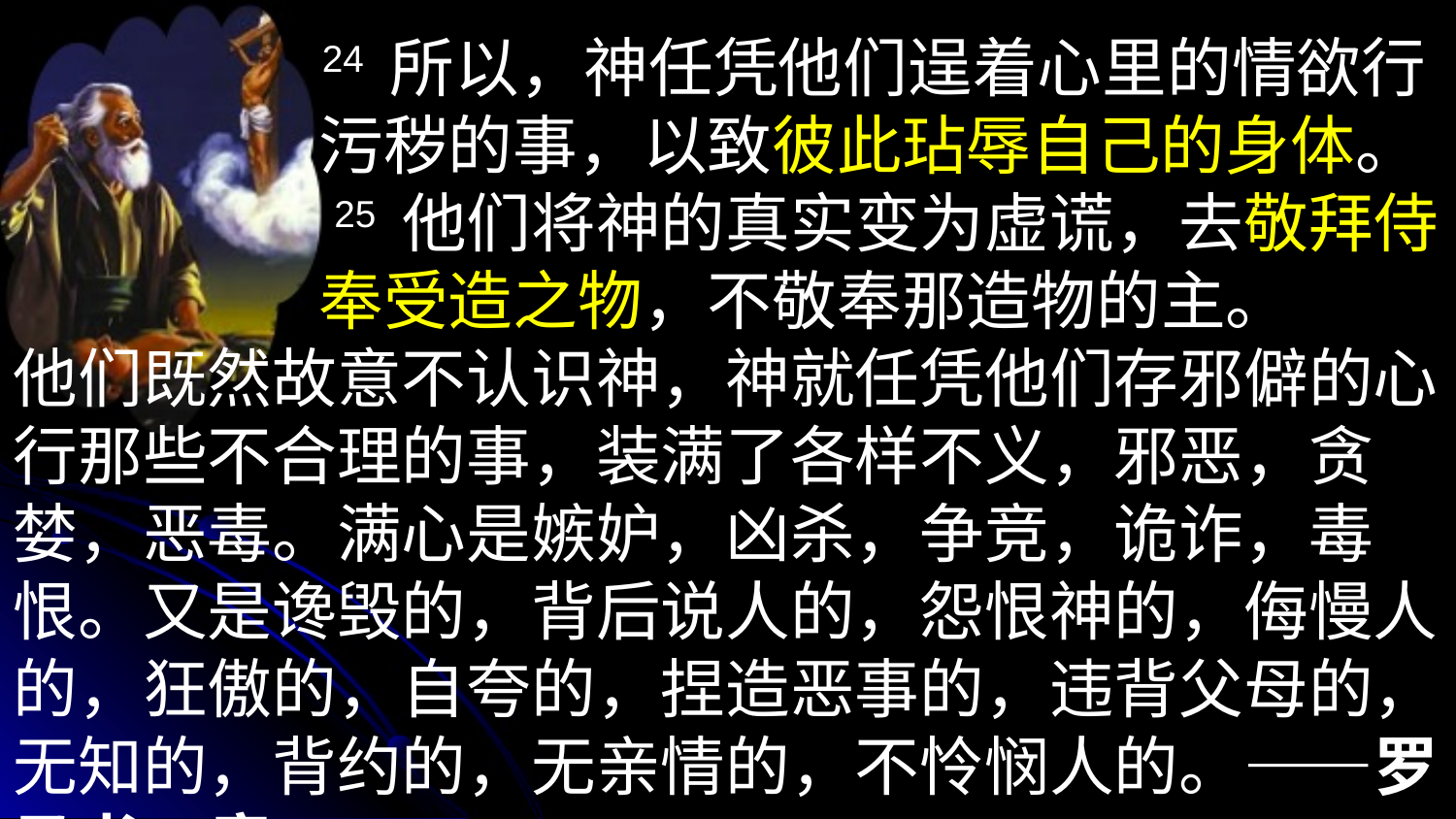

24 所以，神任凭他们逞着心里的情欲行		 污秽的事，以致彼此玷辱自己的身体。		 25 他们将神的真实变为虚谎，去敬拜侍		 奉受造之物，不敬奉那造物的主。
他们既然故意不认识神，神就任凭他们存邪僻的心行那些不合理的事，装满了各样不义，邪恶，贪婪，恶毒。满心是嫉妒，凶杀，争竞，诡诈，毒恨。又是谗毁的，背后说人的，怨恨神的，侮慢人的，狂傲的，自夸的，捏造恶事的，违背父母的，无知的，背约的，无亲情的，不怜悯人的。——罗马书1章